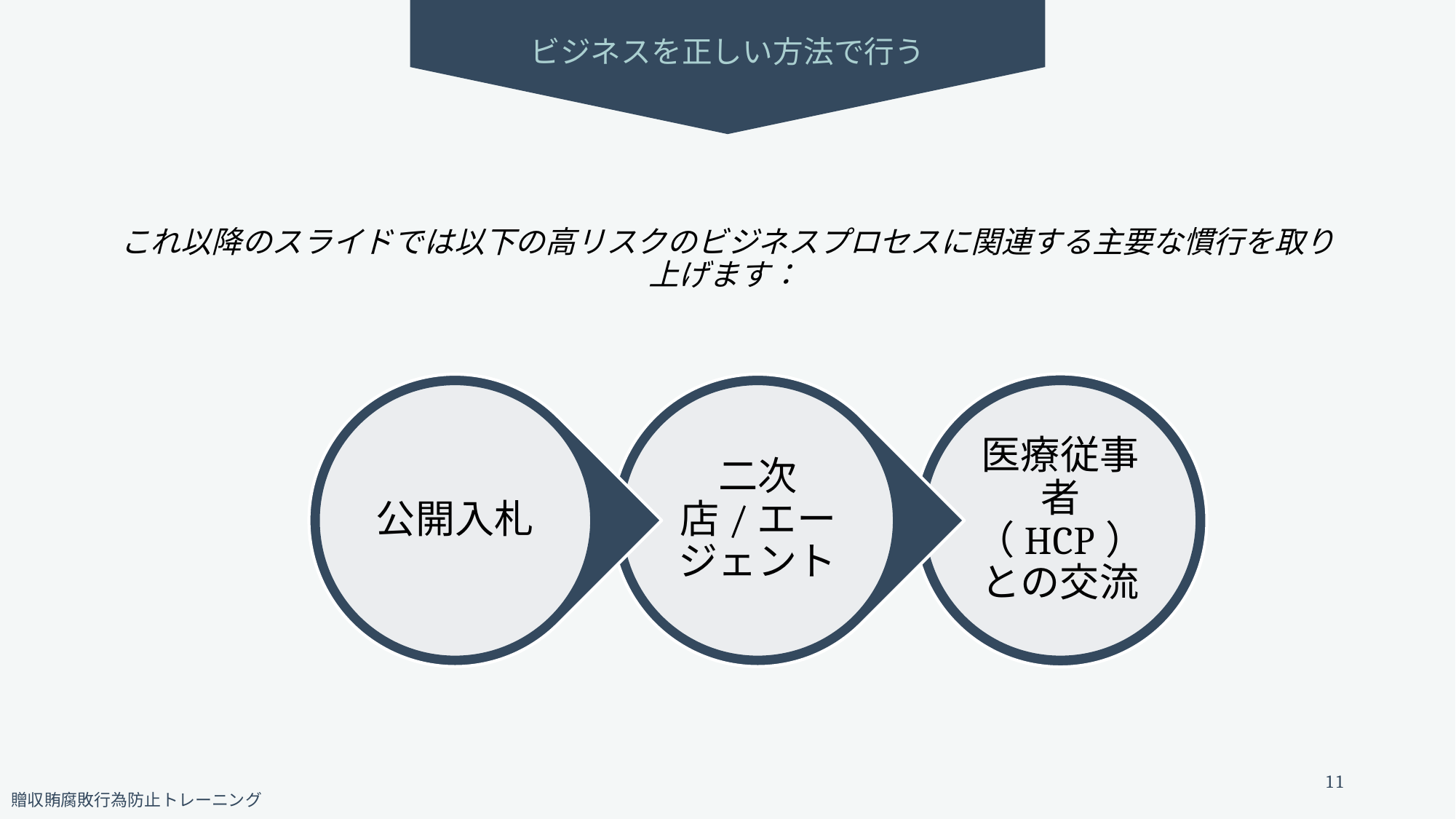

ビジネスを正しい方法で行う

これ以降のスライドでは以下の高リスクのビジネスプロセスに関連する主要な慣行を取り上げます：
医療従事者（HCP）との交流
二次店/エージェント
公開入札
11